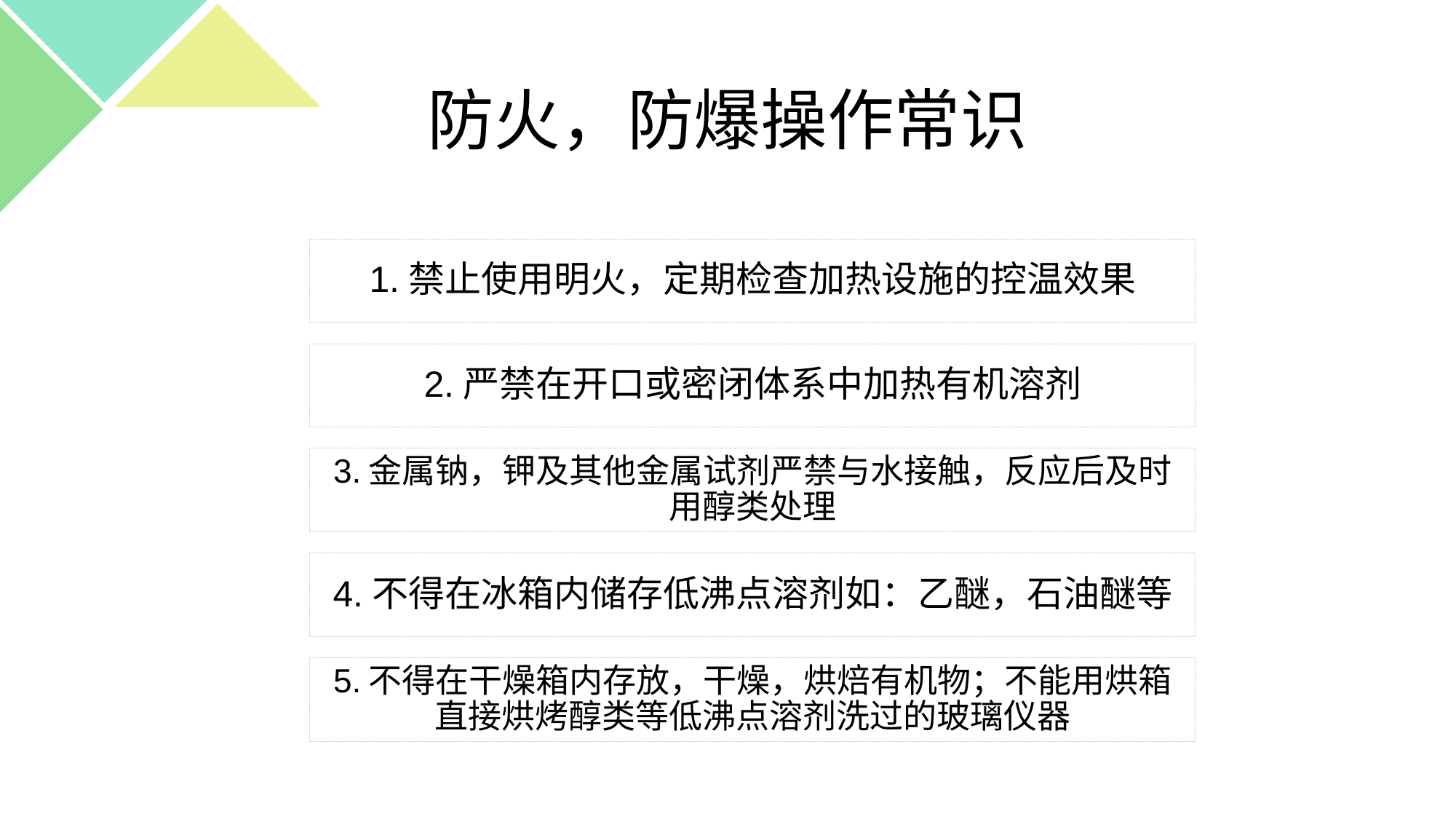

防火，防爆操作常识
1.禁止使用明火，定期检查加热设施的控温效果
2.严禁在开口或密闭体系中加热有机溶剂
3.金属钠，钾及其他金属试剂严禁与水接触，反应后及时用醇类处理
4.不得在冰箱内储存低沸点溶剂如：乙醚，石油醚等
5.不得在干燥箱内存放，干燥，烘焙有机物；不能用烘箱直接烘烤醇类等低沸点溶剂洗过的玻璃仪器